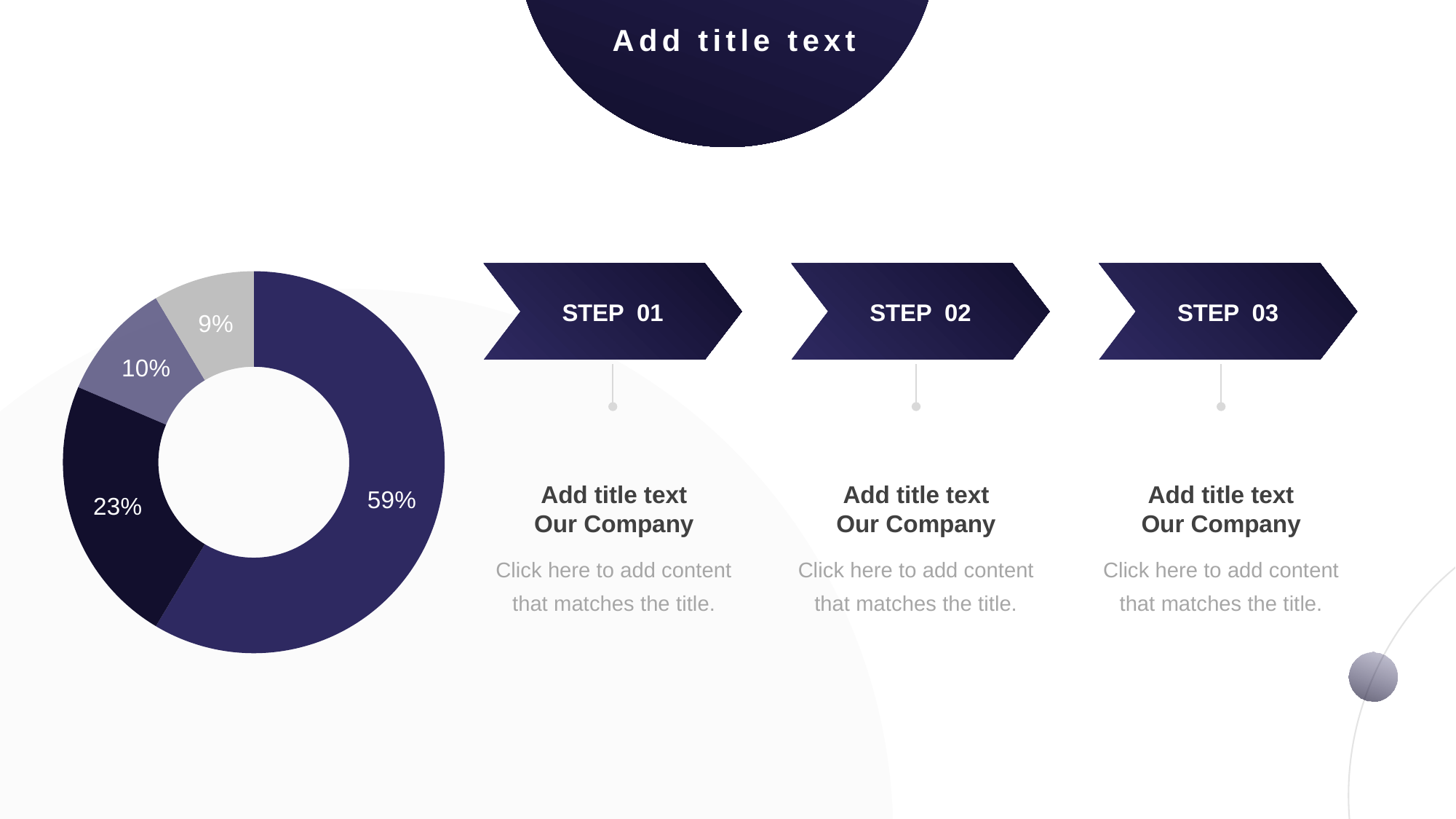

Add title text

### Chart

| Category | 销售额 |
|---|---|
| 第一季度 | 8.2 |
| 第二季度 | 3.2 |
| 第三季度 | 1.4 |
| 第四季度 | 1.2 |
STEP  01
STEP  02
STEP  03
Add title text
Our Company
Add title text
Our Company
Add title text
Our Company
Click here to add content that matches the title.
Click here to add content that matches the title.
Click here to add content that matches the title.